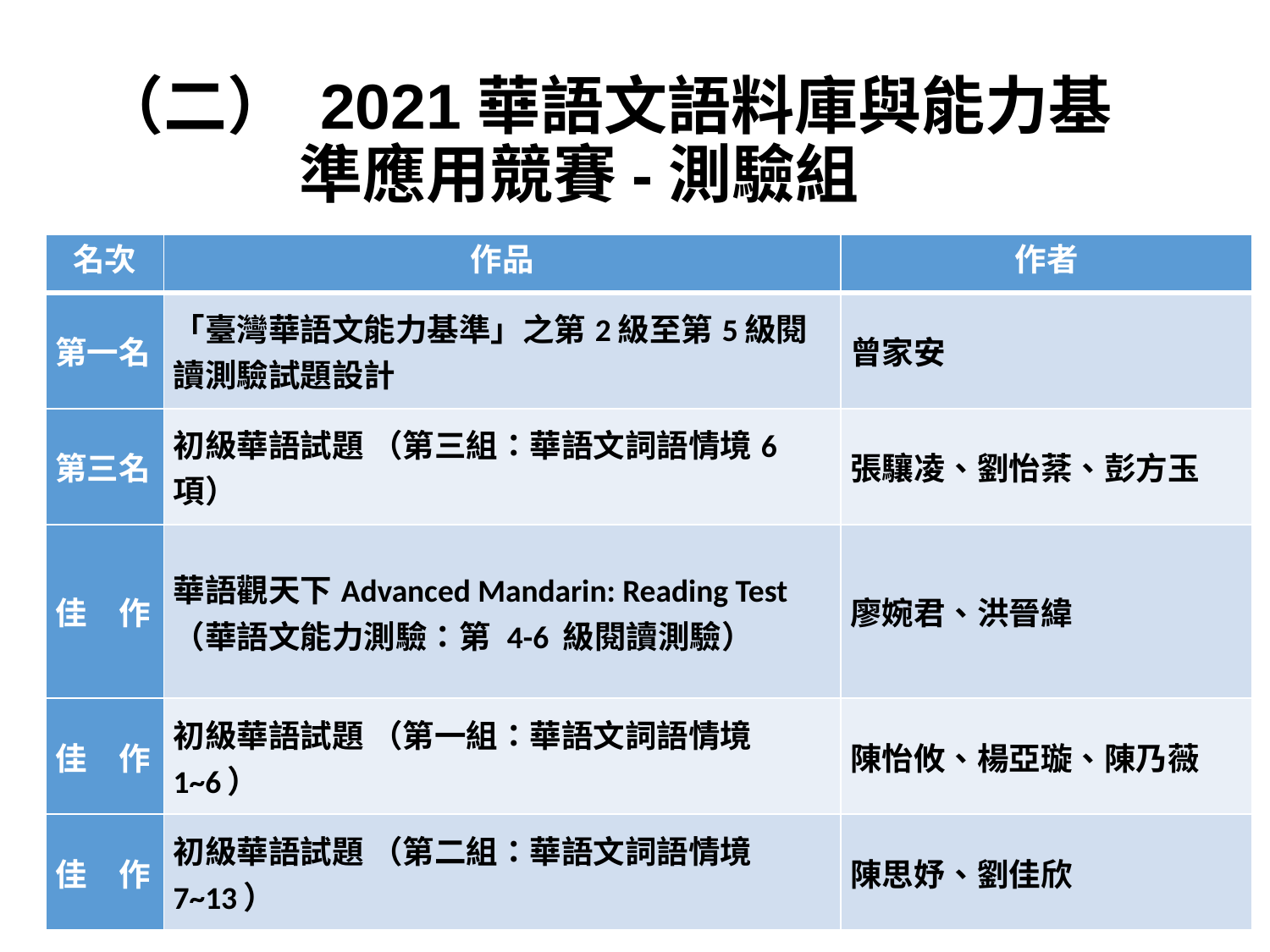

# （二） 2021華語文語料庫與能力基準應用競賽-測驗組
| 名次 | 作品 | 作者 |
| --- | --- | --- |
| 第一名 | 「臺灣華語文能力基準」之第2級至第5級閱讀測驗試題設計 | 曾家安 |
| 第三名 | 初級華語試題 （第三組：華語文詞語情境6項） | 張驤凌、劉怡棻、彭方玉 |
| 佳　作 | 華語觀天下Advanced Mandarin: Reading Test（華語文能力測驗：第 4-6 級閱讀測驗） | 廖婉君、洪晉緯 |
| 佳　作 | 初級華語試題 （第一組：華語文詞語情境1~6） | 陳怡攸、楊亞璇、陳乃薇 |
| 佳　作 | 初級華語試題 （第二組：華語文詞語情境7~13） | 陳思妤、劉佳欣 |